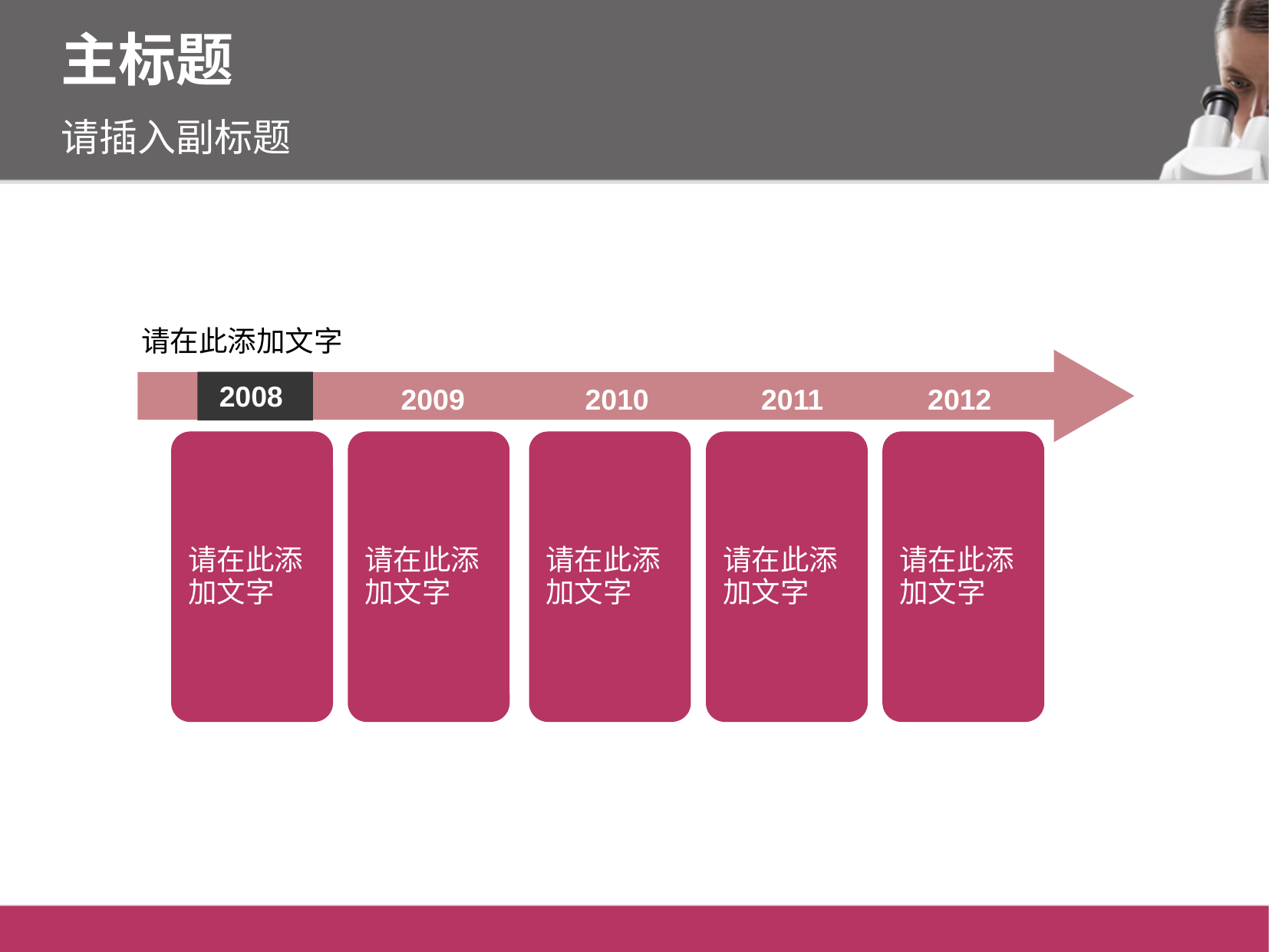

主标题
请插入副标题
请在此添加文字
                 2009               2010              2011             2012
2008
请在此添加文字
请在此添加文字
请在此添加文字
请在此添加文字
请在此添加文字